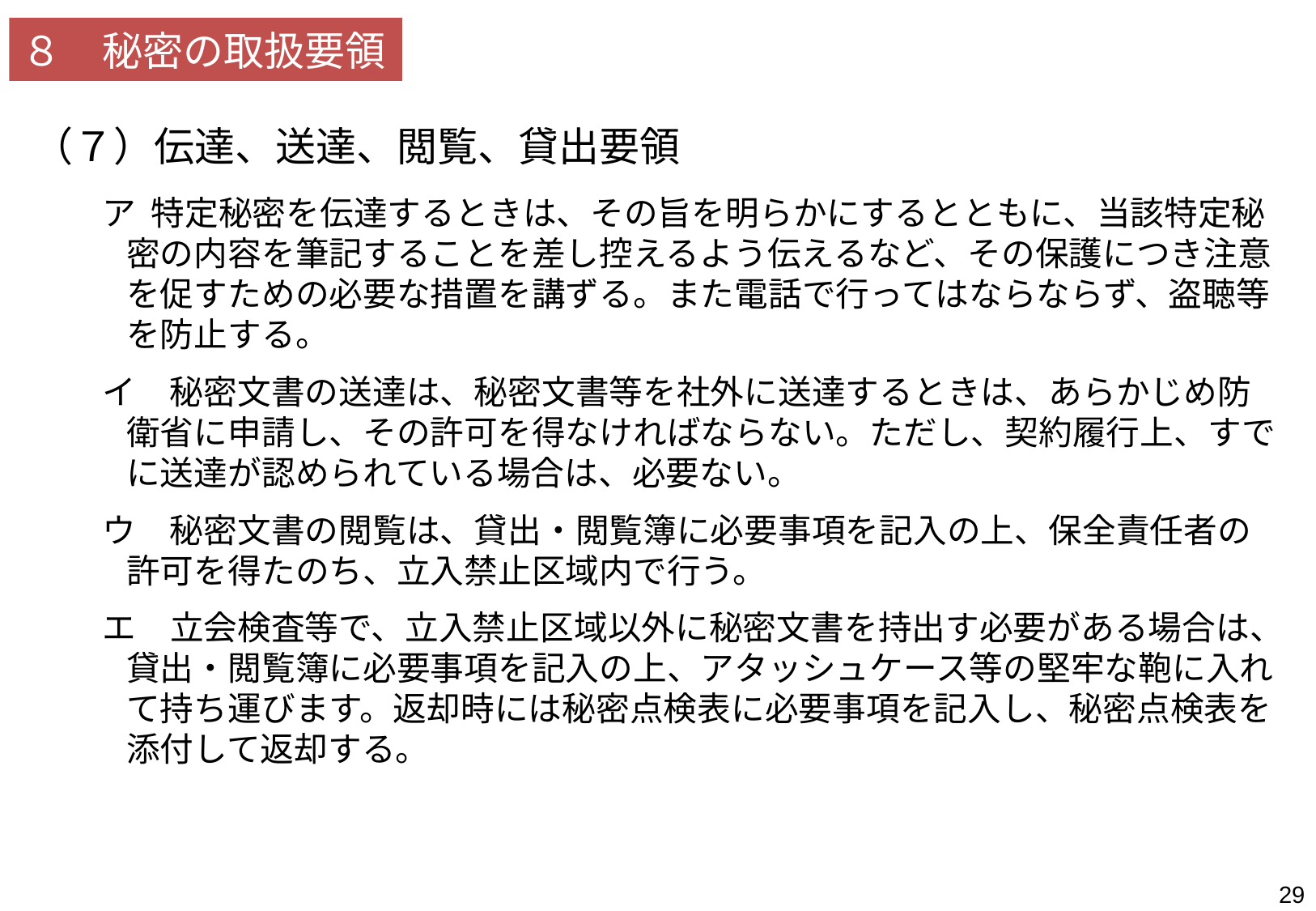

８　秘密の取扱要領
（７）伝達、送達、閲覧、貸出要領
| 51 | 伝達、送達、閲覧、貸出の要領が記載されているか。 |
| --- | --- |
ア  特定秘密を伝達するときは、その旨を明らかにするとともに、当該特定秘密の内容を筆記することを差し控えるよう伝えるなど、その保護につき注意を促すための必要な措置を講ずる。また電話で行ってはならならず、盗聴等を防止する。
イ　秘密文書の送達は、秘密文書等を社外に送達するときは、あらかじめ防衛省に申請し、その許可を得なければならない。ただし、契約履行上、すでに送達が認められている場合は、必要ない。
ウ　秘密文書の閲覧は、貸出・閲覧簿に必要事項を記入の上、保全責任者の許可を得たのち、立入禁止区域内で行う。

エ　立会検査等で、立入禁止区域以外に秘密文書を持出す必要がある場合は、貸出・閲覧簿に必要事項を記入の上、アタッシュケース等の堅牢な鞄に入れて持ち運びます。返却時には秘密点検表に必要事項を記入し、秘密点検表を添付して返却する。
29